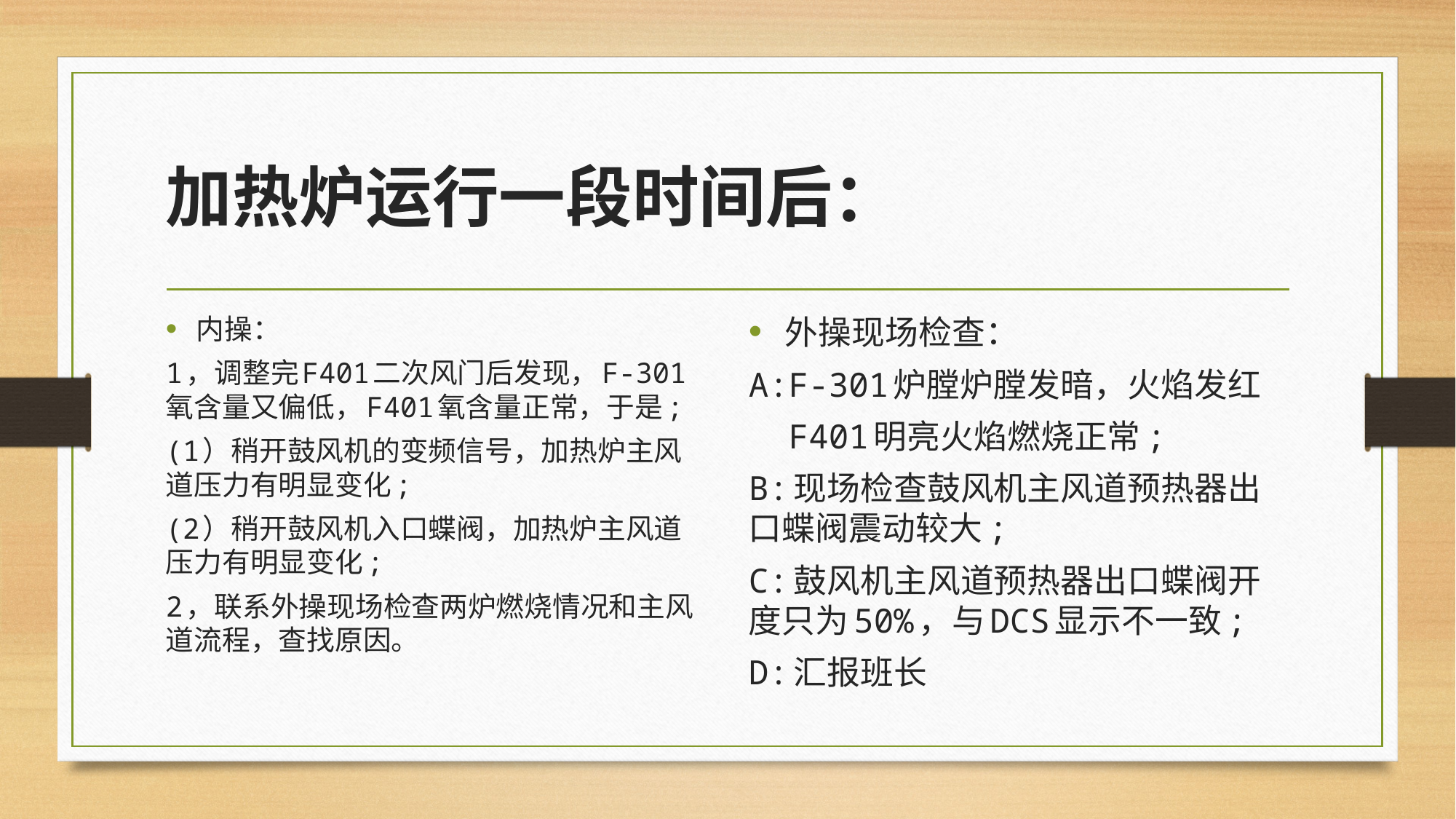

# 加热炉运行一段时间后：
内操：
1，调整完F401二次风门后发现，F-301氧含量又偏低，F401氧含量正常，于是;
(1）稍开鼓风机的变频信号，加热炉主风道压力有明显变化;
(2）稍开鼓风机入口蝶阀，加热炉主风道压力有明显变化;
2，联系外操现场检查两炉燃烧情况和主风道流程，查找原因。

外操现场检查：
A:F-301炉膛炉膛发暗，火焰发红
  F401明亮火焰燃烧正常;
B:现场检查鼓风机主风道预热器出口蝶阀震动较大;
C:鼓风机主风道预热器出口蝶阀开度只为50%，与DCS显示不一致;
D:汇报班长